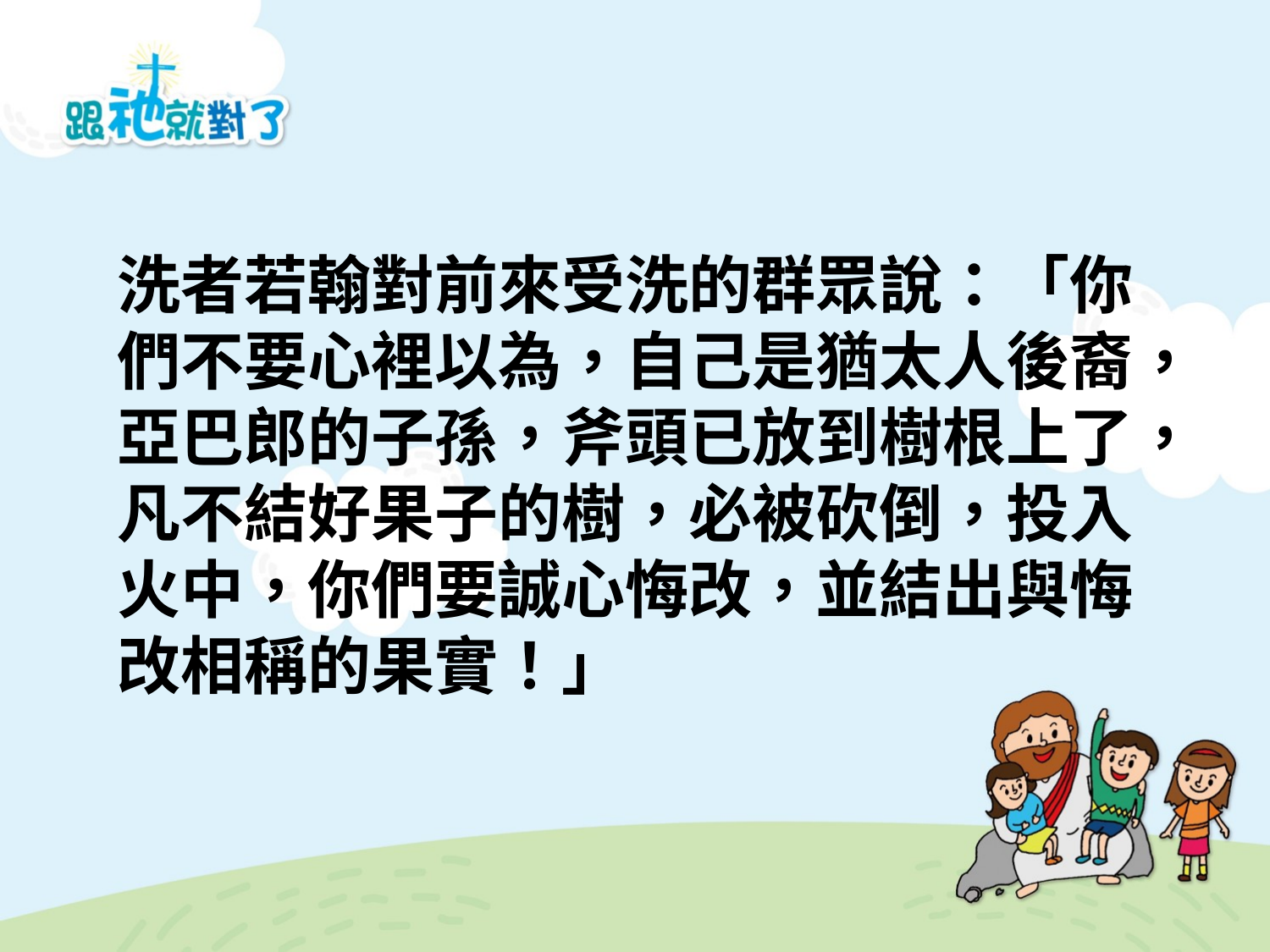

洗者若翰對前來受洗的群眾說：「你們不要心裡以為，自己是猶太人後裔，亞巴郎的子孫，斧頭已放到樹根上了，凡不結好果子的樹，必被砍倒，投入火中，你們要誠心悔改，並結出與悔改相稱的果實！」